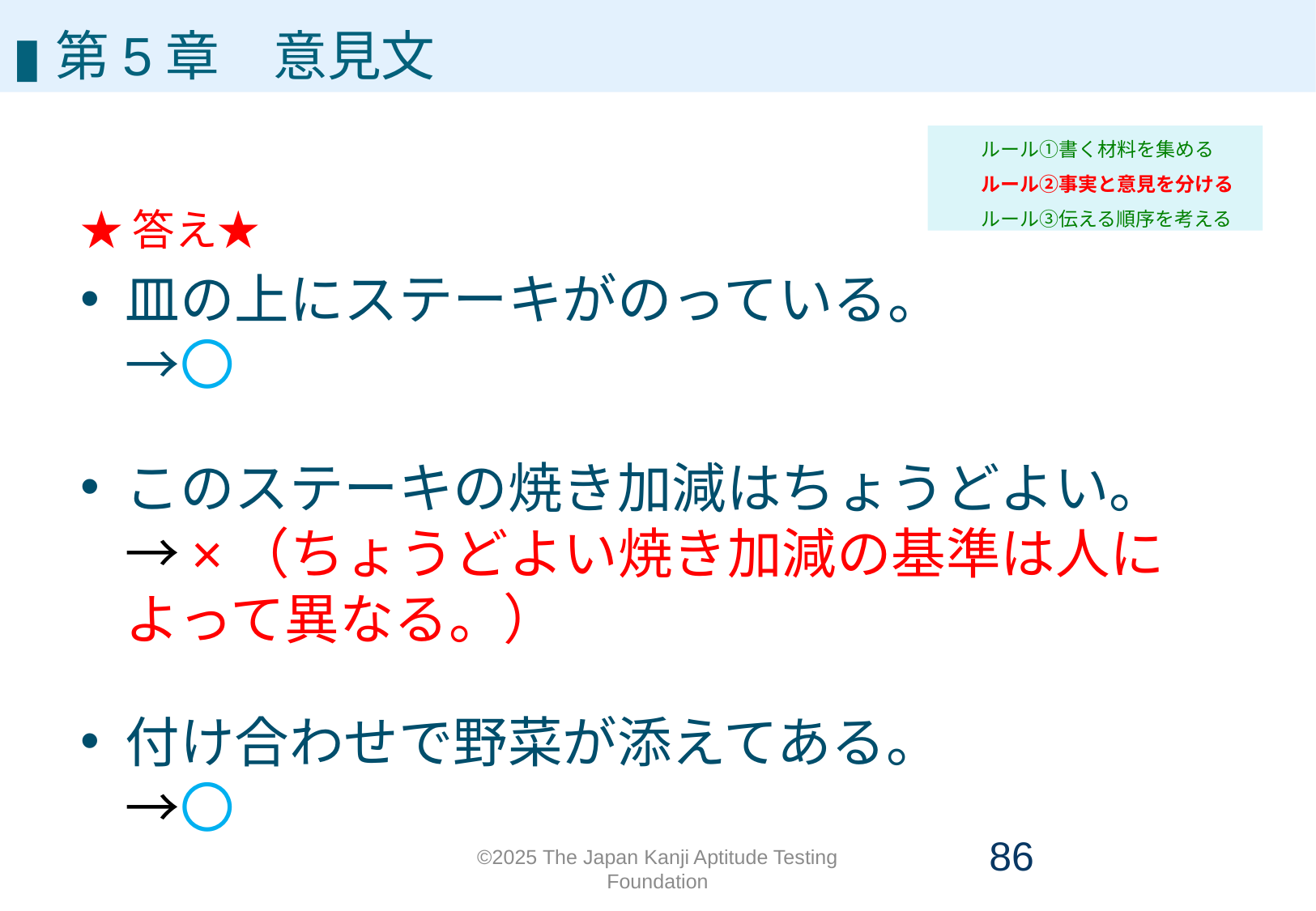

▮第5章　意見文
ルール①書く材料を集める
ルール②事実と意見を分ける
ルール③伝える順序を考える
★答え★
皿の上にステーキがのっている。
→〇

このステーキの焼き加減はちょうどよい。
→×（ちょうどよい焼き加減の基準は人によって異なる。）

付け合わせで野菜が添えてある。
→〇

©2025 The Japan Kanji Aptitude Testing Foundation
86